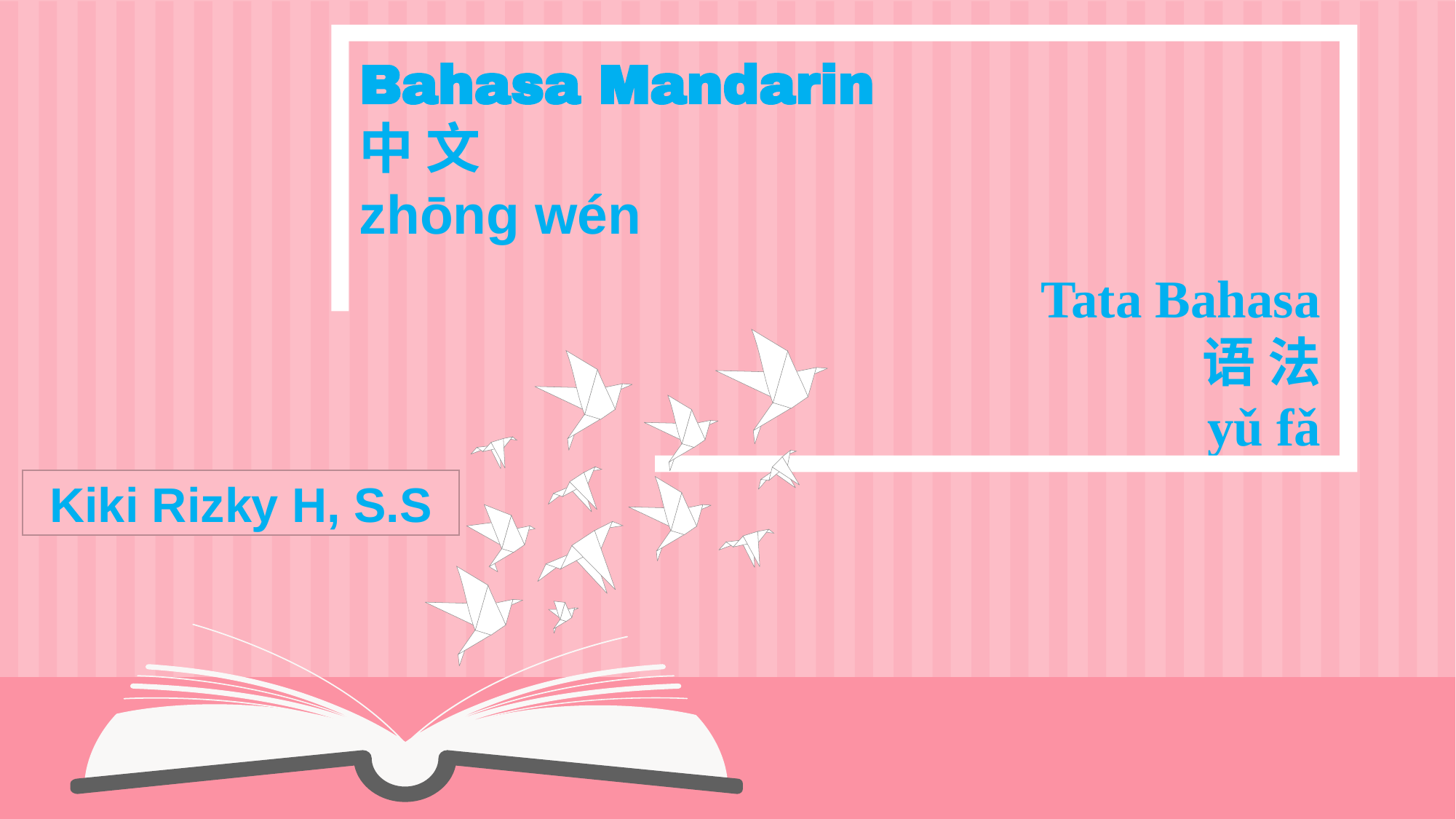

Bahasa Mandarin
中 文
zhōng wén
Tata Bahasa
语 法
yǔ fǎ

Kiki Rizky H, S.S